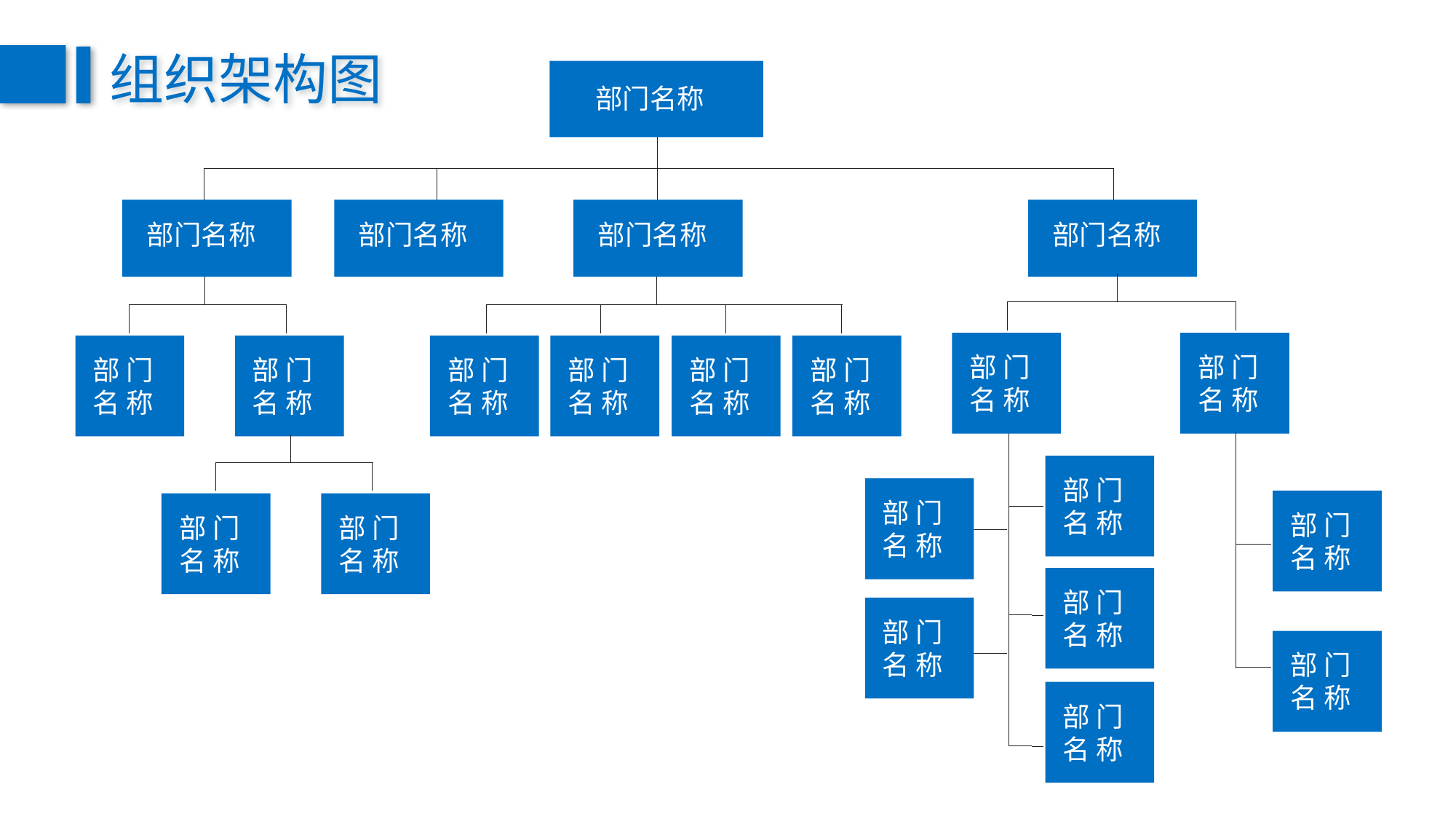

组织架构图

部门名称

部门名称

部门名称

部门名称

部门名称

部 门
名 称

部 门
名 称

部 门
名 称

部 门
名 称

部 门
名 称

部 门
名 称

部 门
名 称

部 门
名 称

部 门
名 称

部 门
名 称

部 门
名 称

部 门
名 称

部 门
名 称

部 门
名 称

部 门
名 称

部 门
名 称

部 门
名 称